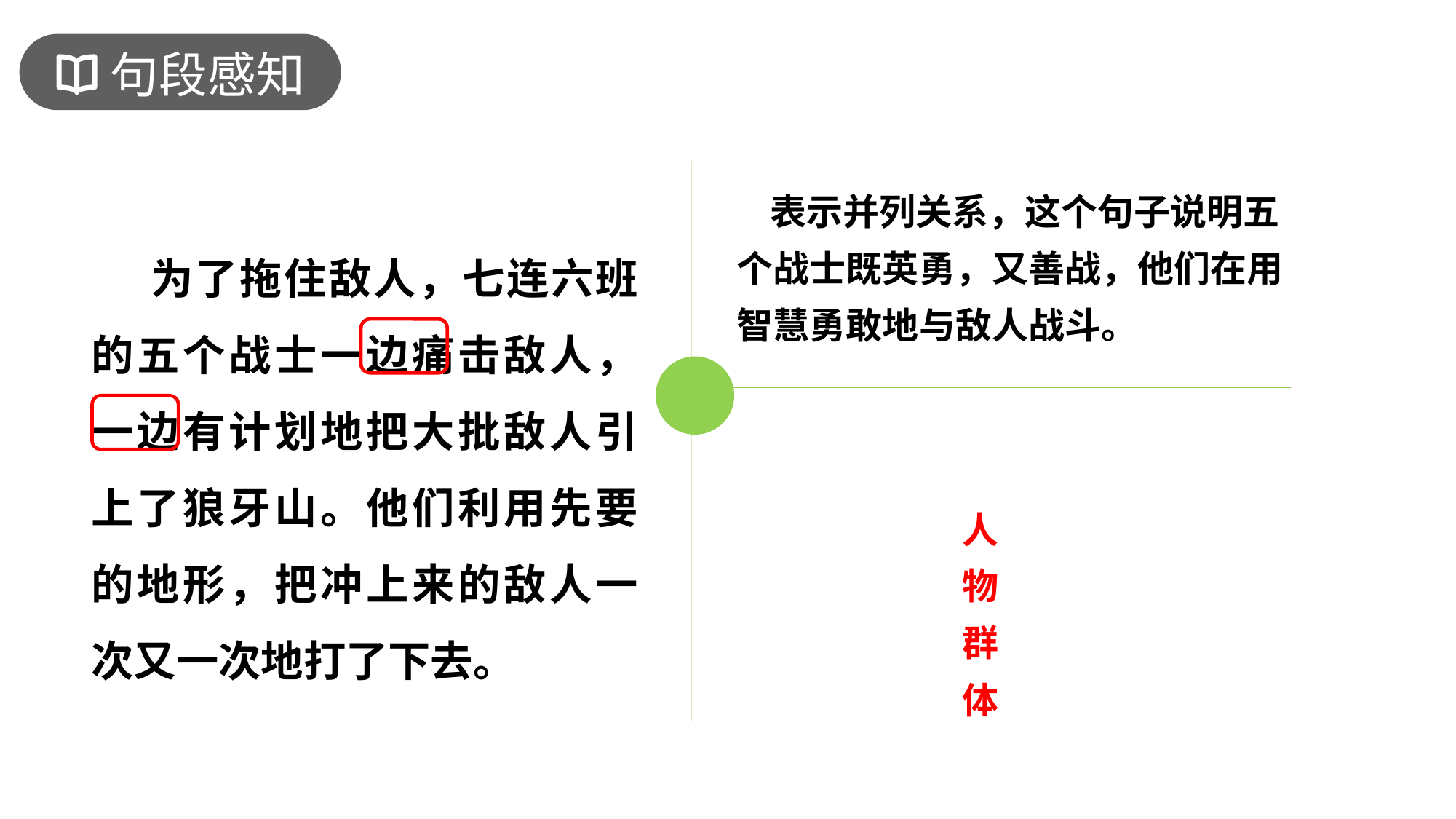

句段感知

   表示并列关系，这个句子说明五个战士既英勇，又善战，他们在用智慧勇敢地与敌人战斗。
    为了拖住敌人，七连六班的五个战士一边痛击敌人，一边有计划地把大批敌人引上了狼牙山。他们利用先要的地形，把冲上来的敌人一次又一次地打了下去。

   人物群体